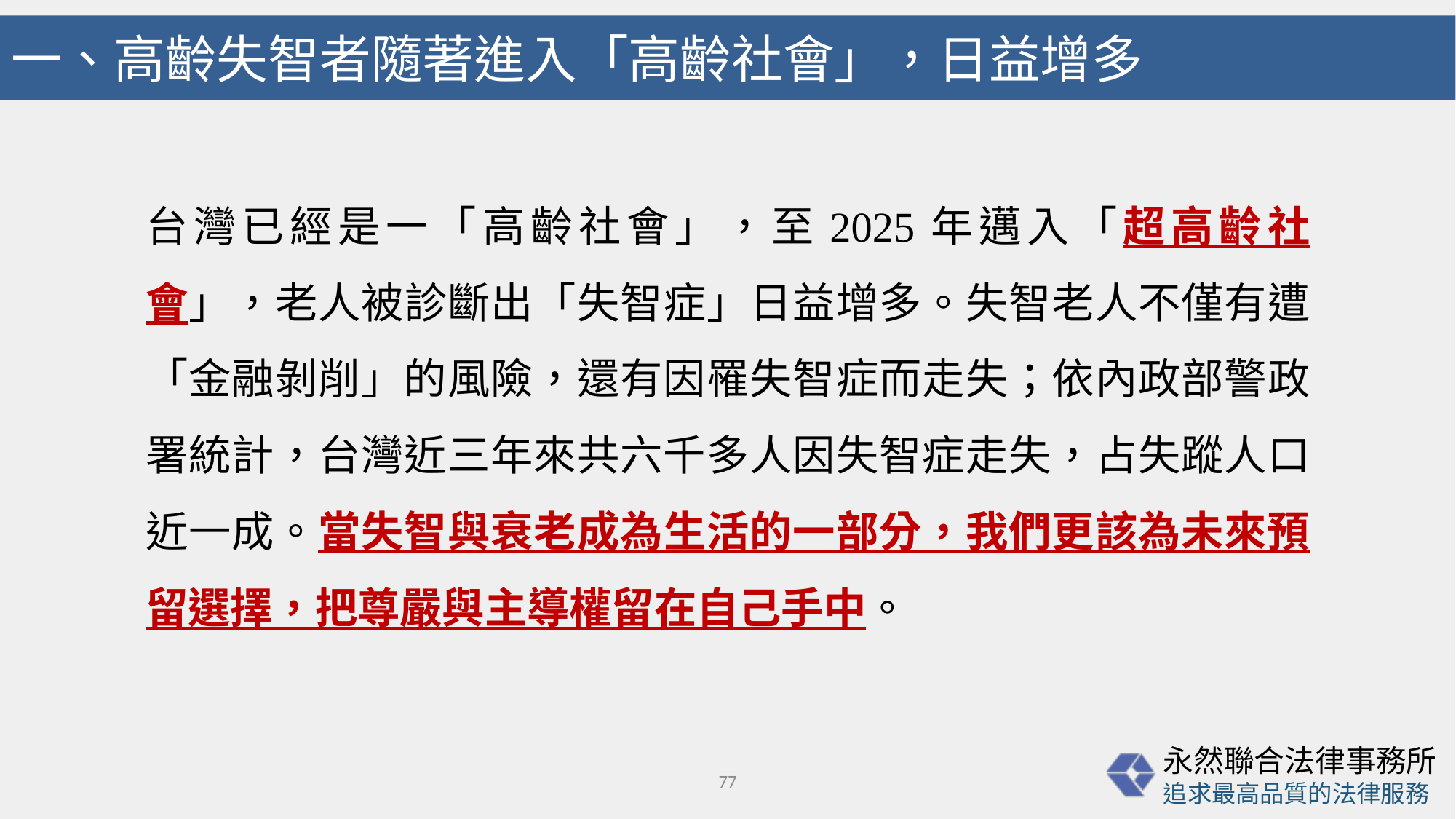

# 一、高齡失智者隨著進入「高齡社會」，日益增多
台灣已經是一「高齡社會」，至2025年邁入「超高齡社會」，老人被診斷出「失智症」日益增多。失智老人不僅有遭「金融剝削」的風險，還有因罹失智症而走失；依內政部警政署統計，台灣近三年來共六千多人因失智症走失，占失蹤人口近一成。當失智與衰老成為生活的一部分，我們更該為未來預留選擇，把尊嚴與主導權留在自己手中。
77